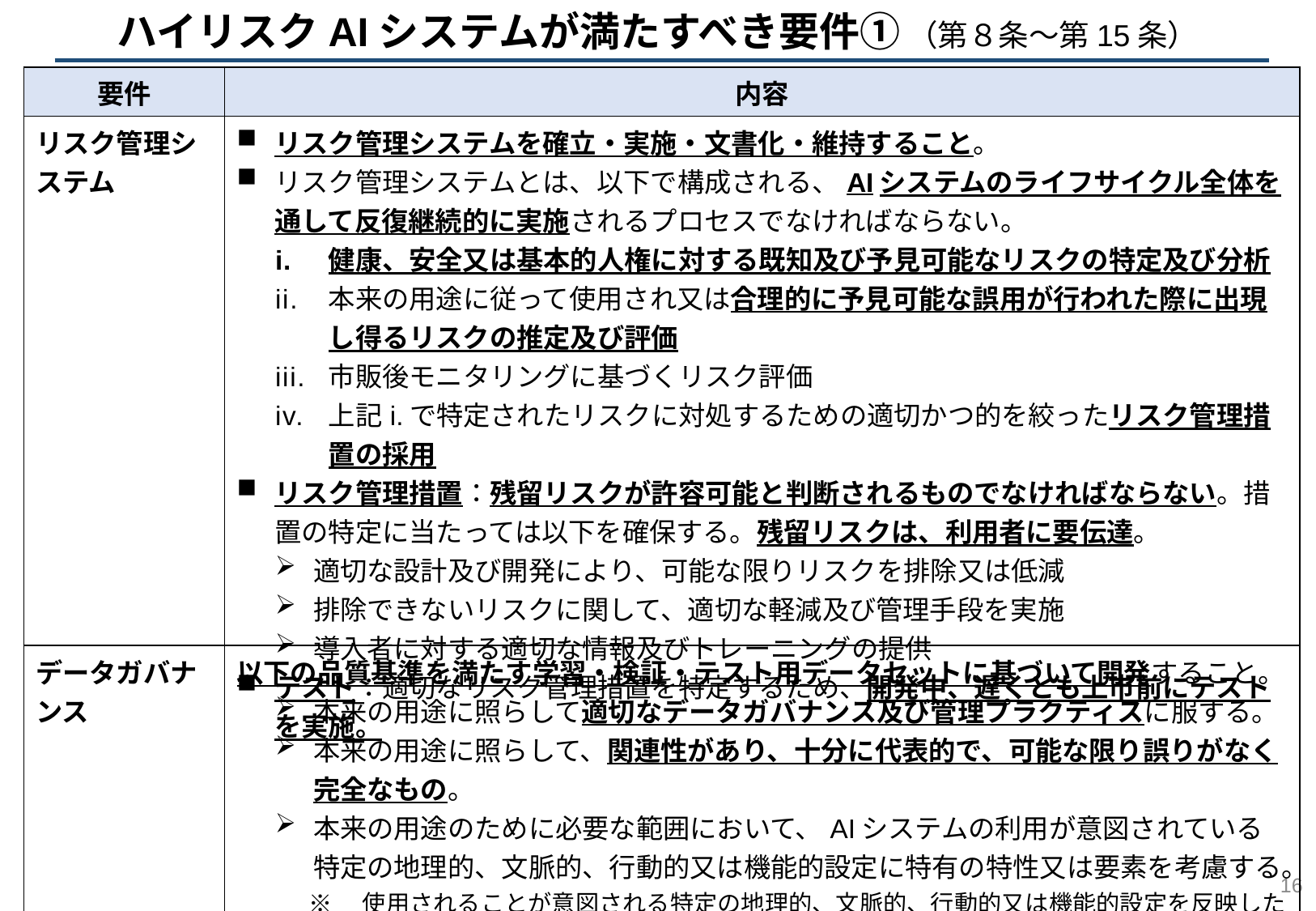

ハイリスクAIシステムが満たすべき要件① （第８条～第15条）
| 要件 | 内容 |
| --- | --- |
| リスク管理システム | リスク管理システムを確立・実施・文書化・維持すること。 リスク管理システムとは、以下で構成される、AIシステムのライフサイクル全体を通して反復継続的に実施されるプロセスでなければならない。 健康、安全又は基本的人権に対する既知及び予見可能なリスクの特定及び分析 本来の用途に従って使用され又は合理的に予見可能な誤用が行われた際に出現し得るリスクの推定及び評価 市販後モニタリングに基づくリスク評価 上記i.で特定されたリスクに対処するための適切かつ的を絞ったリスク管理措置の採用 リスク管理措置：残留リスクが許容可能と判断されるものでなければならない。措置の特定に当たっては以下を確保する。残留リスクは、利用者に要伝達。 適切な設計及び開発により、可能な限りリスクを排除又は低減 排除できないリスクに関して、適切な軽減及び管理手段を実施 導入者に対する適切な情報及びトレーニングの提供 テスト：適切なリスク管理措置を特定するため、開発中、遅くとも上市前にテストを実施。 |
| データガバナンス | 以下の品質基準を満たす学習・検証・テスト用データセットに基づいて開発すること。 本来の用途に照らして適切なデータガバナンス及び管理プラクティスに服する。 本来の用途に照らして、関連性があり、十分に代表的で、可能な限り誤りがなく完全なもの。 本来の用途のために必要な範囲において、AIシステムの利用が意図されている特定の地理的、文脈的、行動的又は機能的設定に特有の特性又は要素を考慮する。 ※　使用されることが意図される特定の地理的、文脈的、行動的又は機能的設定を反映したデータに基づいて学習及びテストされたハイリスクAIシステムは、本要件に適合するものと推定される。 |
16